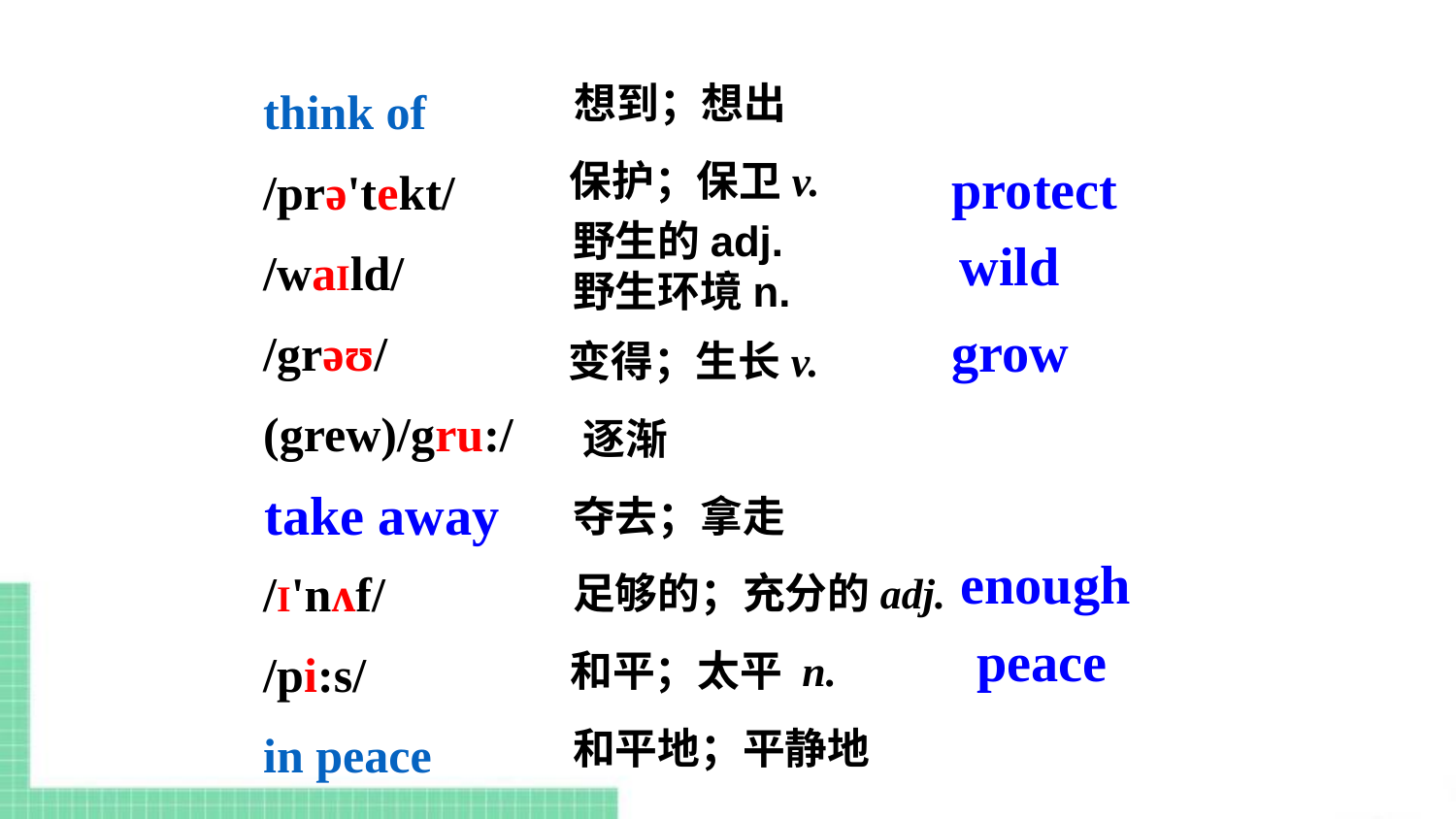

think of
/prə'tekt/
/waIld/
/grəʊ/
(grew)/gru:/

/I'nʌf/
/pi:s/
in peace
想到；想出
保护；保卫v.
protect
野生的adj.
野生环境n.
wild
grow
变得；生长v.
逐渐
take away
夺去；拿走
enough
足够的；充分的adj.
peace
和平；太平 n.
和平地；平静地